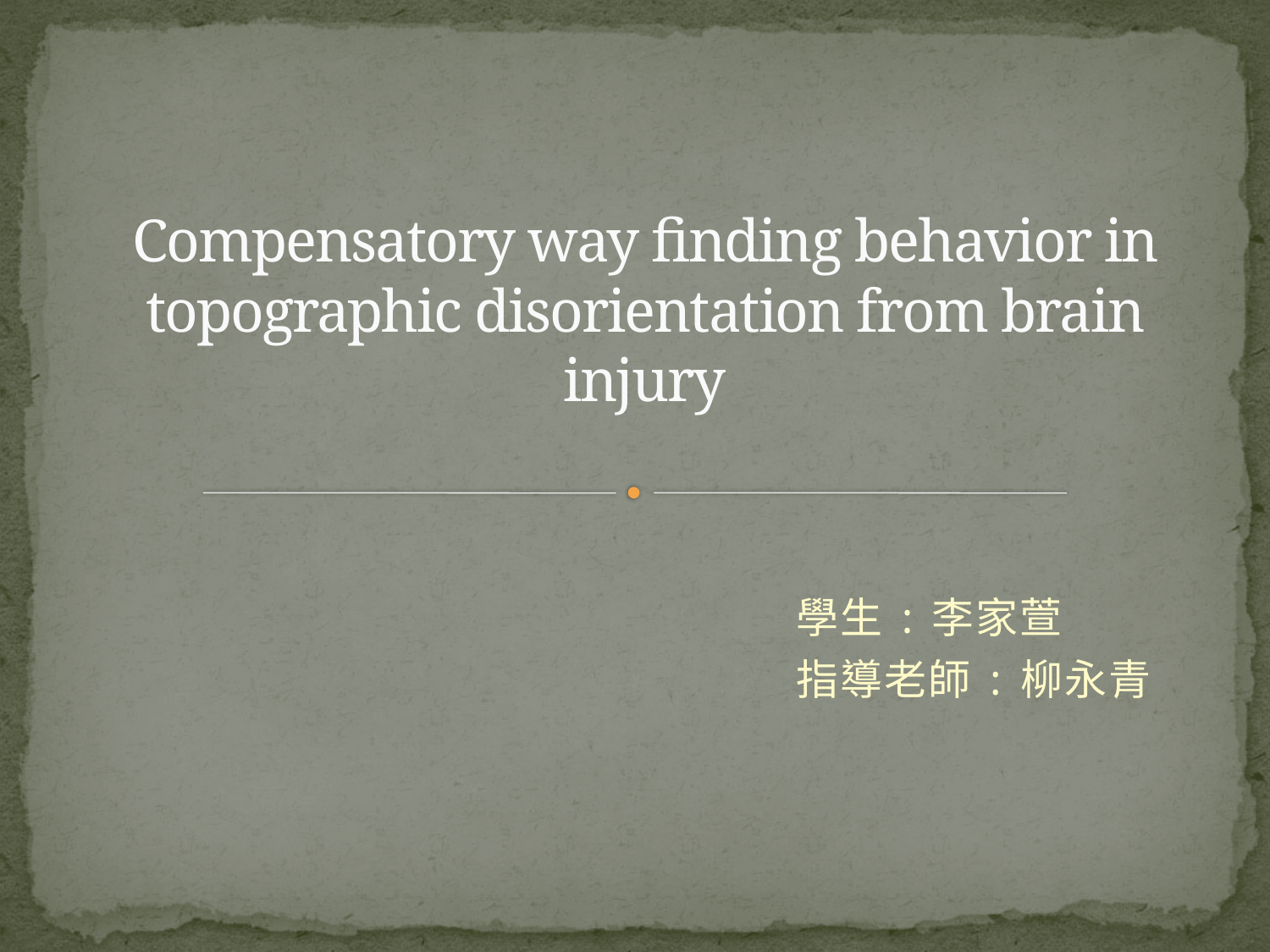

# Compensatory way finding behavior in topographic disorientation from brain injury
學生:李家萱
指導老師:柳永青